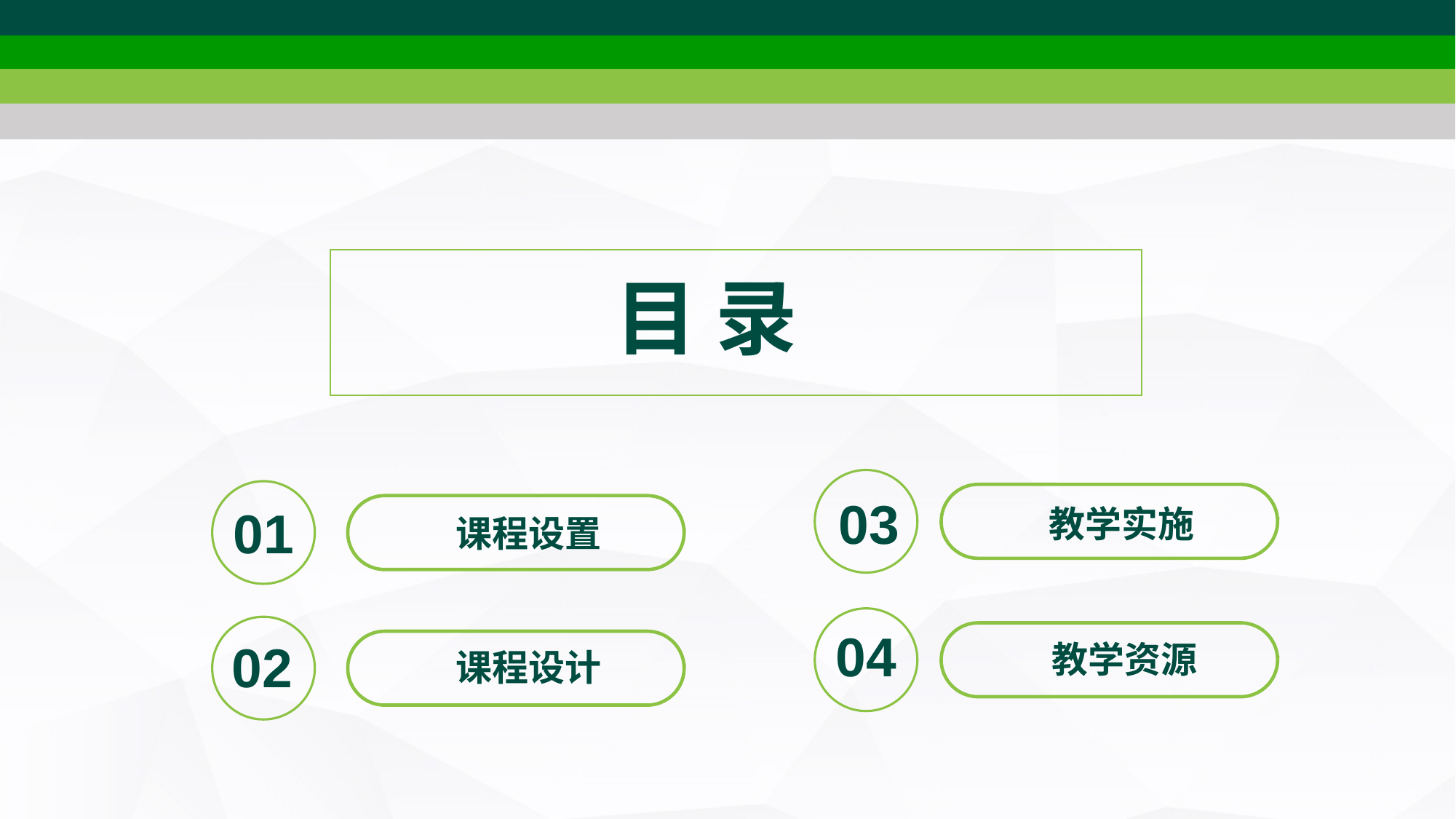

目 录

03
01

教学实施
课程设置

04

02
 教学资源

课程设计